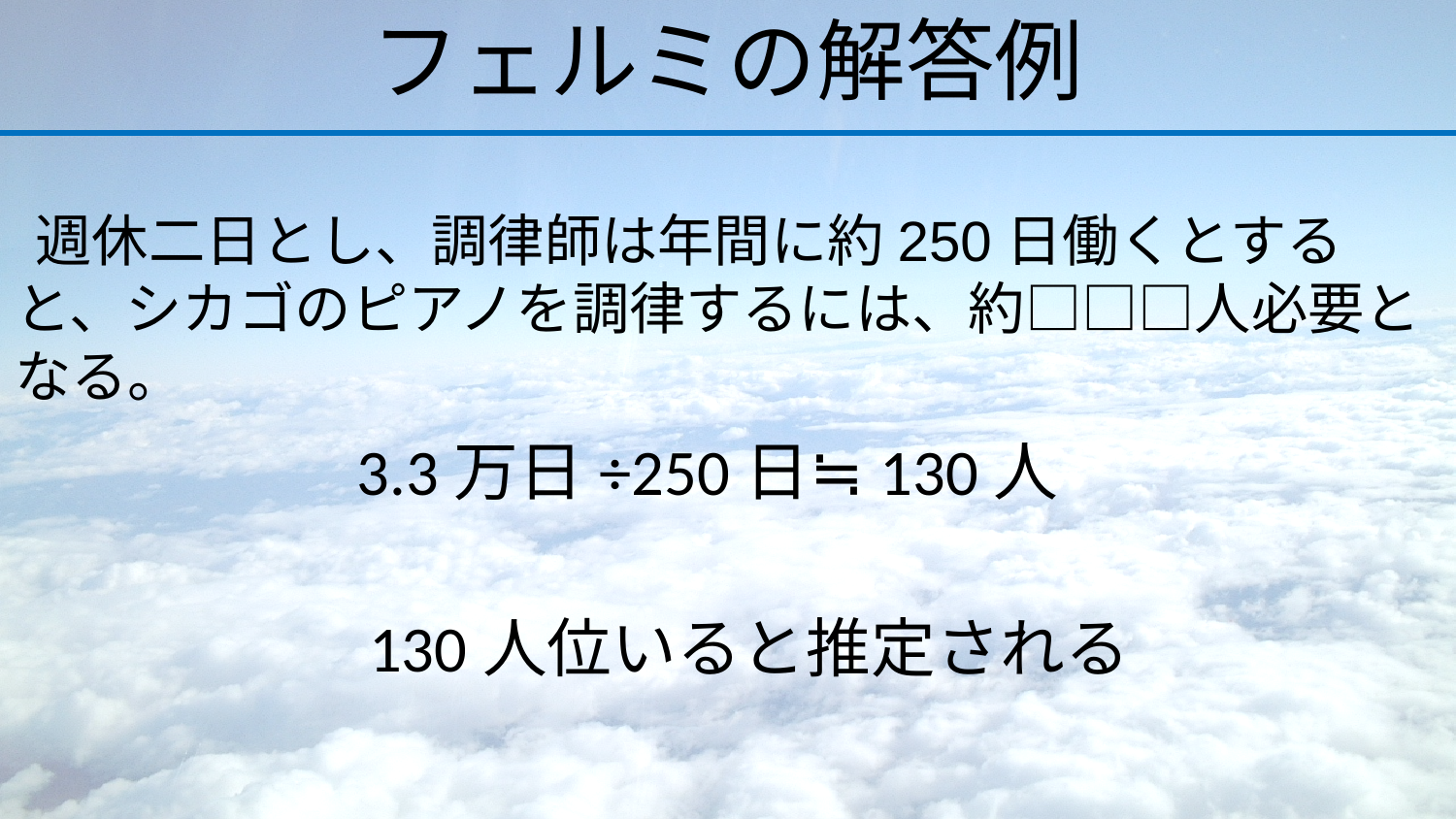

# フェルミの解答例
週休二日とし、調律師は年間に約250日働くとすると、シカゴのピアノを調律するには、約□□□人必要となる。
3.3万日÷250日≒130人
130人位いると推定される